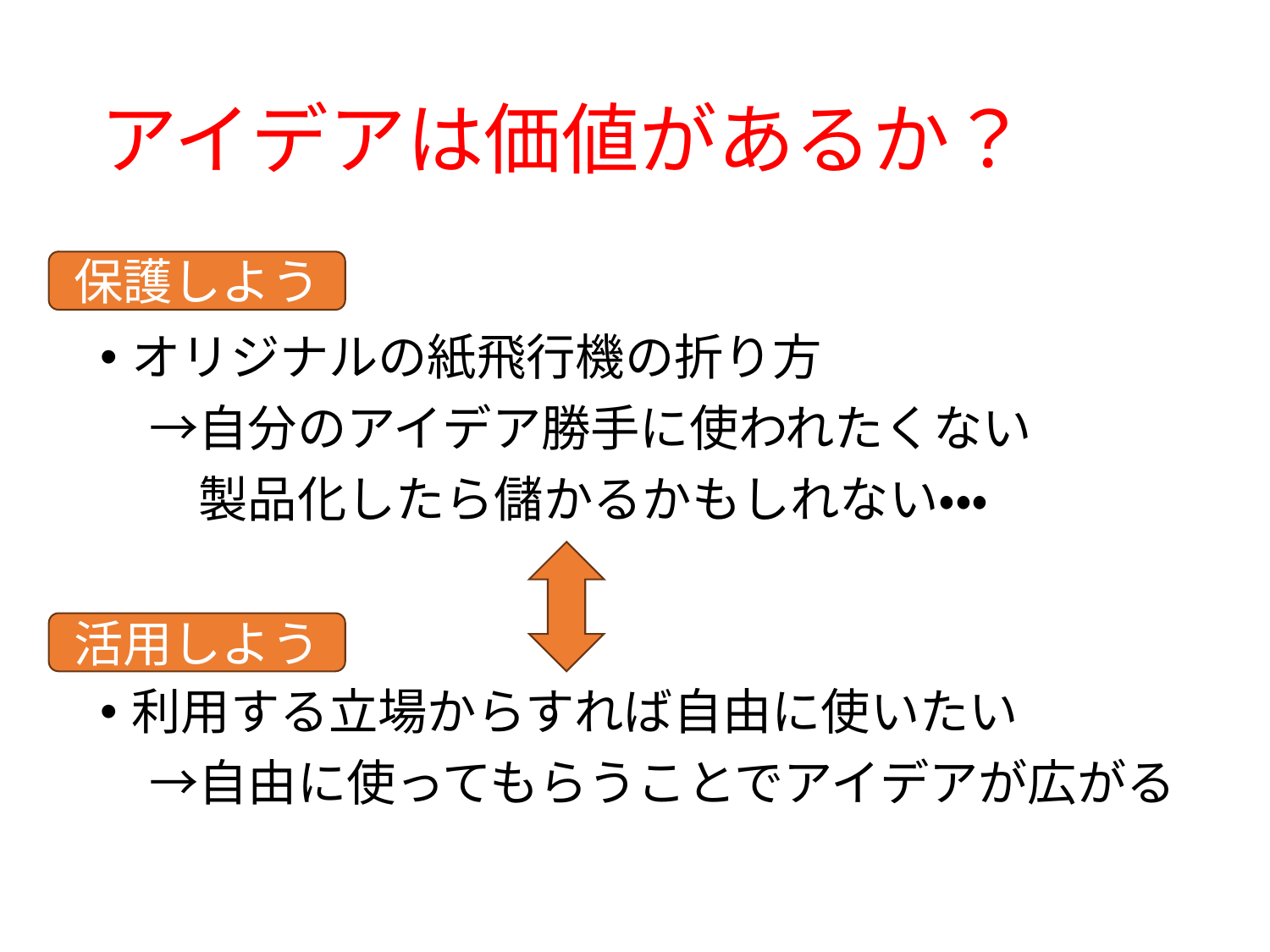

# アイデアは価値があるか？
保護しよう
オリジナルの紙飛行機の折り方
　→自分のアイデア勝手に使われたくない
　　製品化したら儲かるかもしれない・・・

利用する立場からすれば自由に使いたい
　→自由に使ってもらうことでアイデアが広がる

活用しよう